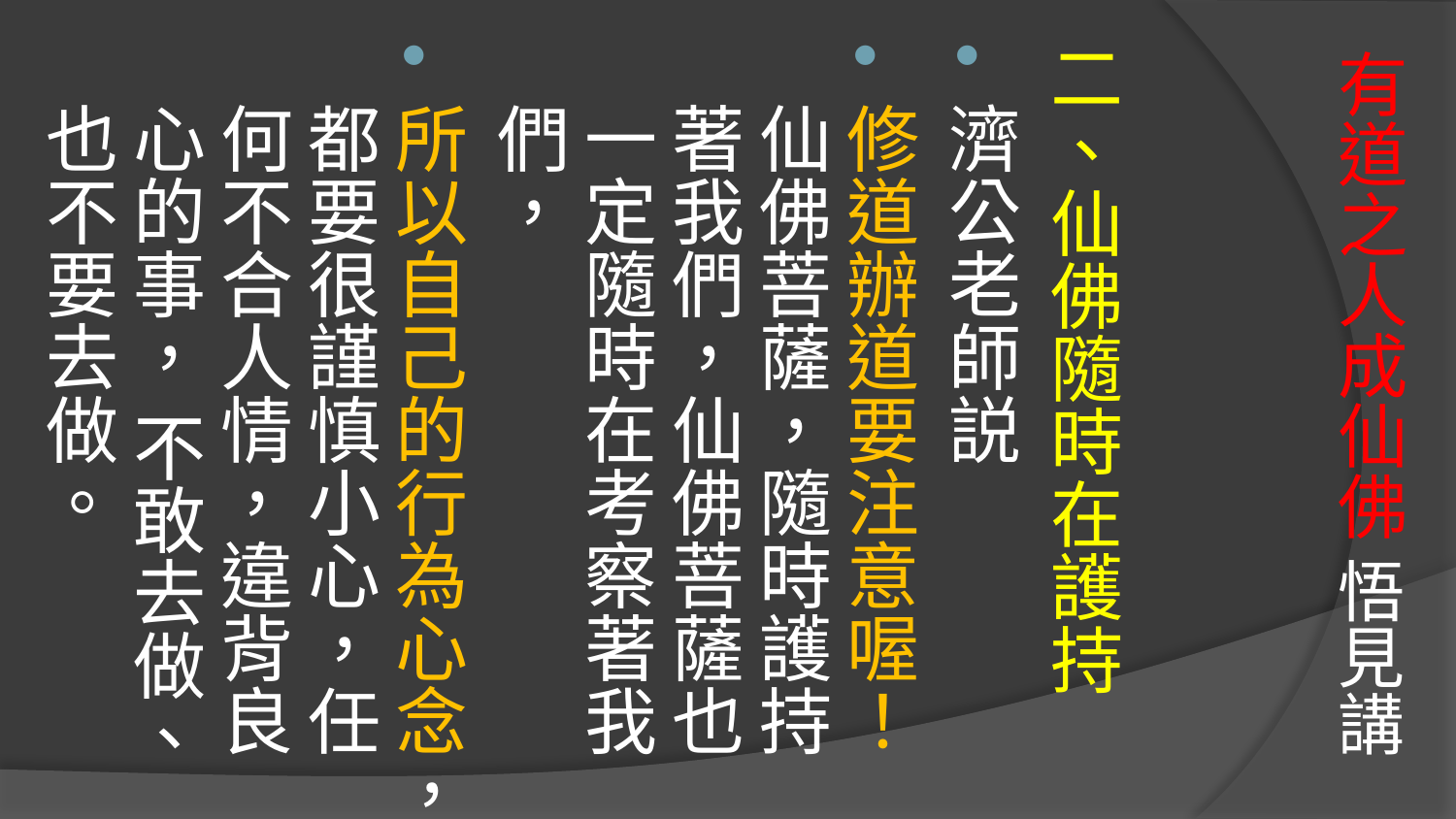

# 有道之人成仙佛 悟見講
二、仙佛隨時在護持
濟公老師説
修道辦道要注意喔！仙佛菩薩，隨時護持著我們，仙佛菩薩也一定隨時在考察著我們，
所以自己的行為心念，都要很謹慎小心，任何不合人情，違背良心的事， 不敢去做、也不要去做。